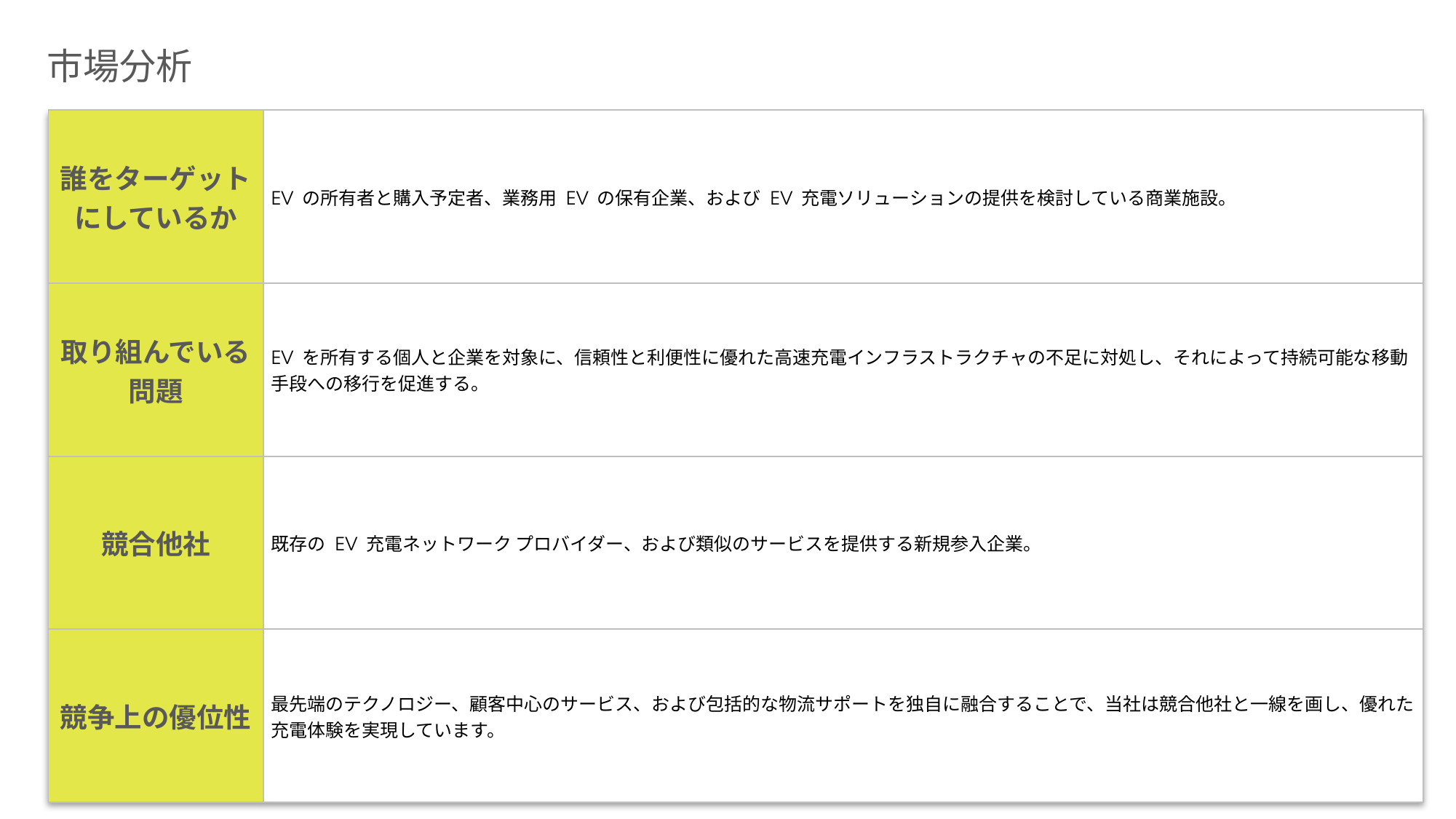

NO
NO
NO
NO
NO
NO
NO
NO
NO
NO
NO
NO
NO
NO
NO
NO
NO
NO
NO
NO
NO
NO
NO
NO
NO
NO
NO
NO
NO
NO
NO
NO
NO
NO
NO
NO
NO
NO
NO
NO
NO
NO
NO
NO
NO
NO
NO
NO
NO
NO
NO
NO
NO
NO
NO
NO
NO
NO
NO
NO
NO
NO
NO
NO
NO
NO
NO
NO
NO
NO
NO
NO
NO
NO
NO
NO
NO
NO
NO
NO
NO
NO
NO
NO
NO
NO
NO
NO
NO
NO
NO
NO
NO
NO
NO
NO
NO
NO
NO
NO
NO
NO
NO
NO
NO
NO
NO
NO
NO
NO
NO
NO
NO
NO
UNKNOWN
NO
YES
UNKNOWN
NO
YES
NO
YES
UNKNOWN
NO
NO
NO
NO
NO
NO
NO
NO
NO
NO
NO
NO
NO
NO
NO
NO
NO
NO
NO
NO
NO
NO
NO
NO
NO
NO
NO
NO
NO
NO
NO
NO
NO
NO
NO
NO
NO
NO
NO
NO
NO
NO
NO
NO
NO
NO
NO
NO
NO
NO
NO
NO
NO
NO
NO
NO
NO
NO
NO
NO
NO
NO
NO
NO
NO
NO
NO
NO
NO
NO
NO
NO
NO
NO
NO
NO
UNKNOWN
NO
YES
UNKNOWN
NO
YES
NO
YES
UNKNOWN
NO
NO
NO
NO
NO
NO
NO
NO
NO
NO
NO
NO
NO
NO
NO
NO
NO
NO
NO
NO
NO
NO
NO
NO
NO
NO
NO
NO
NO
NO
NO
NO
NO
NO
NO
NO
NO
NO
NO
NO
NO
NO
NO
NO
NO
NO
NO
NO
NO
NO
NO
NO
UNKNOWN
NO
YES
UNKNOWN
NO
YES
NO
YES
UNKNOWN
NO
NO
NO
NO
NO
NO
NO
NO
NO
NO
NO
NO
NO
NO
NO
NO
NO
NO
NO
NO
NO
NO
NO
NO
NO
NO
NO
NO
NO
NO
NO
NO
NO
NO
NO
NO
NO
NO
NO
NO
NO
NO
NO
NO
NO
NO
NO
NO
NO
NO
NO
NO
NO
NO
NO
NO
NO
NO
NO
NO
NO
NO
NO
NO
NO
NO
NO
NO
NO
NO
NO
NO
NO
NO
NO
NO
NO
NO
NO
NO
NO
NO
NO
NO
NO
NO
NO
NO
NO
NO
NO
NO
NO
NO
NO
NO
NO
NO
NO
NO
NO
NO
NO
NO
NO
NO
NO
NO
NO
NO
NO
NO
NO
NO
NO
NO
NO
NO
NO
NO
NO
NO
NO
NO
NO
NO
NO
NO
NO
NO
NO
NO
NO
NO
NO
NO
NO
NO
NO
NO
NO
NO
NO
NO
NO
NO
NO
NO
NO
NO
NO
NO
NO
NO
NO
NO
NO
NO
NO
NO
NO
NO
NO
NO
NO
NO
UNKNOWN
UNKNOWN
UNKNOWN
UNKNOWN
NO
YES
UNKNOWN
NO
YES
NO
YES
UNKNOWN
NO
NO
NO
NO
NO
NO
NO
NO
NO
NO
NO
NO
NO
NO
NO
NO
NO
NO
NO
NO
NO
NO
NO
NO
NO
NO
NO
NO
NO
NO
NO
NO
NO
NO
NO
NO
NO
NO
NO
NO
NO
NO
NO
NO
NO
NO
NO
NO
NO
NO
NO
NO
NO
NO
NO
NO
NO
NO
NO
NO
NO
NO
NO
NO
NO
NO
NO
NO
NO
NO
NO
NO
NO
NO
NO
NO
NO
NO
NO
NO
NO
NO
NO
NO
NO
NO
NO
NO
UNKNOWN
NO
YES
UNKNOWN
NO
YES
NO
YES
UNKNOWN
NO
NO
NO
NO
NO
NO
NO
NO
NO
NO
NO
NO
NO
NO
NO
NO
NO
NO
NO
NO
NO
NO
NO
NO
NO
NO
NO
NO
NO
NO
NO
NO
NO
NO
NO
NO
NO
NO
NO
NO
NO
NO
NO
NO
NO
NO
NO
NO
NO
NO
NO
NO
NO
NO
NO
NO
NO
NO
NO
NO
NO
NO
NO
NO
NO
NO
NO
NO
NO
NO
NO
NO
NO
NO
NO
NO
NO
NO
NO
NO
NO
NO
NO
NO
NO
NO
NO
NO
NO
NO
NO
NO
NO
NO
NO
NO
NO
NO
NO
NO
NO
NO
NO
NO
NO
NO
NO
NO
NO
NO
NO
NO
NO
NO
NO
NO
NO
NO
NO
NO
NO
NO
NO
NO
NO
NO
NO
NO
NO
NO
NO
NO
NO
NO
NO
NO
NO
NO
NO
NO
NO
NO
UNKNOWN
UNKNOWN
UNKNOWN
NO
YES
UNKNOWN
NO
YES
NO
YES
UNKNOWN
NO
NO
NO
NO
NO
NO
NO
NO
NO
NO
NO
NO
NO
NO
NO
NO
NO
NO
NO
NO
NO
NO
NO
NO
NO
NO
NO
NO
NO
NO
NO
NO
NO
NO
NO
NO
NO
NO
NO
NO
NO
NO
NO
NO
NO
NO
NO
NO
NO
NO
NO
NO
UNKNOWN
NO
YES
UNKNOWN
NO
YES
NO
YES
UNKNOWN
NO
NO
NO
NO
NO
NO
NO
NO
NO
NO
NO
NO
NO
NO
NO
NO
NO
NO
NO
NO
NO
NO
NO
NO
NO
NO
NO
NO
NO
NO
NO
NO
NO
NO
NO
NO
NO
NO
NO
NO
NO
NO
NO
NO
NO
NO
NO
NO
NO
NO
NO
NO
NO
NO
NO
NO
NO
NO
NO
NO
NO
NO
NO
NO
NO
NO
NO
NO
NO
NO
NO
NO
NO
NO
NO
NO
NO
NO
NO
NO
NO
NO
NO
NO
NO
NO
NO
NO
UNKNOWN
NO
YES
UNKNOWN
NO
YES
NO
YES
UNKNOWN
NO
NO
NO
NO
NO
NO
NO
NO
NO
NO
NO
NO
NO
NO
NO
NO
NO
NO
NO
NO
NO
NO
NO
NO
NO
NO
NO
NO
NO
NO
NO
NO
NO
NO
NO
NO
NO
NO
NO
NO
NO
NO
NO
NO
NO
NO
NO
NO
NO
NO
NO
NO
NO
NO
NO
NO
NO
NO
NO
NO
NO
NO
NO
NO
NO
NO
NO
NO
NO
NO
NO
NO
NO
NO
NO
NO
NO
NO
NO
NO
NO
NO
NO
NO
NO
NO
NO
NO
NO
NO
NO
NO
NO
NO
NO
NO
NO
NO
NO
NO
NO
NO
NO
NO
NO
NO
NO
NO
NO
NO
NO
NO
NO
NO
NO
NO
NO
NO
NO
NO
NO
NO
NO
NO
NO
NO
NO
NO
NO
NO
NO
NO
NO
NO
NO
NO
NO
NO
NO
NO
NO
NO
UNKNOWN
UNKNOWN
UNKNOWN
UNKNOWN
NO
YES
UNKNOWN
NO
YES
NO
YES
UNKNOWN
NO
NO
NO
NO
NO
NO
NO
NO
NO
NO
NO
NO
NO
NO
NO
NO
NO
NO
NO
NO
NO
NO
NO
NO
NO
NO
NO
NO
NO
NO
NO
NO
NO
NO
NO
NO
NO
NO
NO
NO
NO
NO
NO
NO
NO
NO
NO
NO
NO
NO
NO
NO
UNKNOWN
NO
YES
UNKNOWN
NO
YES
NO
YES
UNKNOWN
NO
NO
NO
NO
NO
NO
NO
NO
NO
NO
NO
NO
NO
NO
NO
NO
NO
NO
NO
NO
NO
NO
NO
NO
NO
NO
NO
NO
NO
NO
NO
NO
NO
NO
NO
NO
NO
NO
NO
NO
NO
NO
NO
NO
NO
NO
NO
NO
NO
NO
NO
NO
UNKNOWN
NO
YES
UNKNOWN
NO
YES
NO
YES
UNKNOWN
NO
NO
NO
NO
NO
NO
NO
NO
NO
NO
NO
NO
NO
NO
NO
NO
NO
NO
NO
NO
NO
NO
NO
NO
NO
NO
NO
NO
NO
NO
NO
NO
NO
NO
NO
NO
NO
NO
NO
NO
NO
NO
NO
NO
NO
NO
NO
NO
NO
NO
NO
NO
NO
NO
NO
NO
NO
NO
NO
NO
NO
NO
NO
NO
NO
NO
NO
NO
NO
NO
NO
NO
NO
NO
NO
NO
NO
NO
NO
NO
NO
NO
NO
NO
NO
NO
NO
NO
UNKNOWN
NO
YES
UNKNOWN
NO
YES
NO
YES
UNKNOWN
NO
NO
NO
NO
NO
NO
NO
NO
NO
NO
NO
NO
NO
NO
NO
NO
NO
NO
NO
NO
NO
NO
NO
NO
NO
NO
NO
NO
NO
NO
NO
NO
NO
NO
NO
NO
NO
NO
NO
NO
NO
NO
NO
NO
NO
NO
NO
NO
NO
NO
NO
NO
NO
NO
NO
NO
NO
NO
NO
NO
NO
NO
NO
NO
NO
NO
NO
NO
NO
NO
NO
NO
NO
NO
NO
NO
NO
NO
NO
NO
NO
NO
NO
NO
NO
NO
NO
NO
NO
NO
NO
NO
NO
NO
NO
NO
NO
NO
NO
NO
NO
NO
NO
NO
NO
NO
NO
NO
NO
NO
NO
NO
NO
NO
NO
NO
NO
NO
NO
NO
NO
NO
NO
NO
NO
NO
NO
NO
NO
NO
NO
NO
NO
NO
NO
NO
NO
NO
NO
NO
NO
NO
UNKNOWN
UNKNOWN
UNKNOWN
UNKNOWN
UNKNOWN
NO
YES
UNKNOWN
NO
YES
NO
YES
UNKNOWN
NO
NO
NO
NO
NO
NO
NO
NO
NO
NO
NO
NO
NO
NO
NO
NO
NO
NO
NO
NO
NO
NO
NO
NO
NO
NO
NO
NO
NO
NO
NO
NO
NO
NO
NO
NO
NO
NO
NO
NO
NO
NO
NO
NO
NO
NO
NO
NO
NO
NO
NO
NO
UNKNOWN
NO
YES
UNKNOWN
NO
YES
NO
YES
UNKNOWN
NO
NO
NO
NO
NO
NO
NO
NO
NO
NO
NO
NO
NO
NO
NO
NO
NO
NO
NO
NO
NO
NO
NO
NO
NO
NO
NO
NO
NO
NO
NO
NO
NO
NO
NO
NO
NO
NO
NO
NO
NO
NO
NO
NO
NO
NO
NO
NO
NO
NO
NO
NO
UNKNOWN
UNKNOWN
NO
NO
NO
NO
NO
NO
NO
NO
NO
NO
NO
NO
NO
NO
NO
NO
NO
NO
市場分析
| 誰をターゲットにしているか | EV の所有者と購入予定者、業務用 EV の保有企業、および EV 充電ソリューションの提供を検討している商業施設。 |
| --- | --- |
| 取り組んでいる問題 | EV を所有する個人と企業を対象に、信頼性と利便性に優れた高速充電インフラストラクチャの不足に対処し、それによって持続可能な移動手段への移行を促進する。 |
| 競合他社 | 既存の EV 充電ネットワーク プロバイダー、および類似のサービスを提供する新規参入企業。 |
| 競争上の優位性 | 最先端のテクノロジー、顧客中心のサービス、および包括的な物流サポートを独自に融合することで、当社は競合他社と一線を画し、優れた充電体験を実現しています。 |